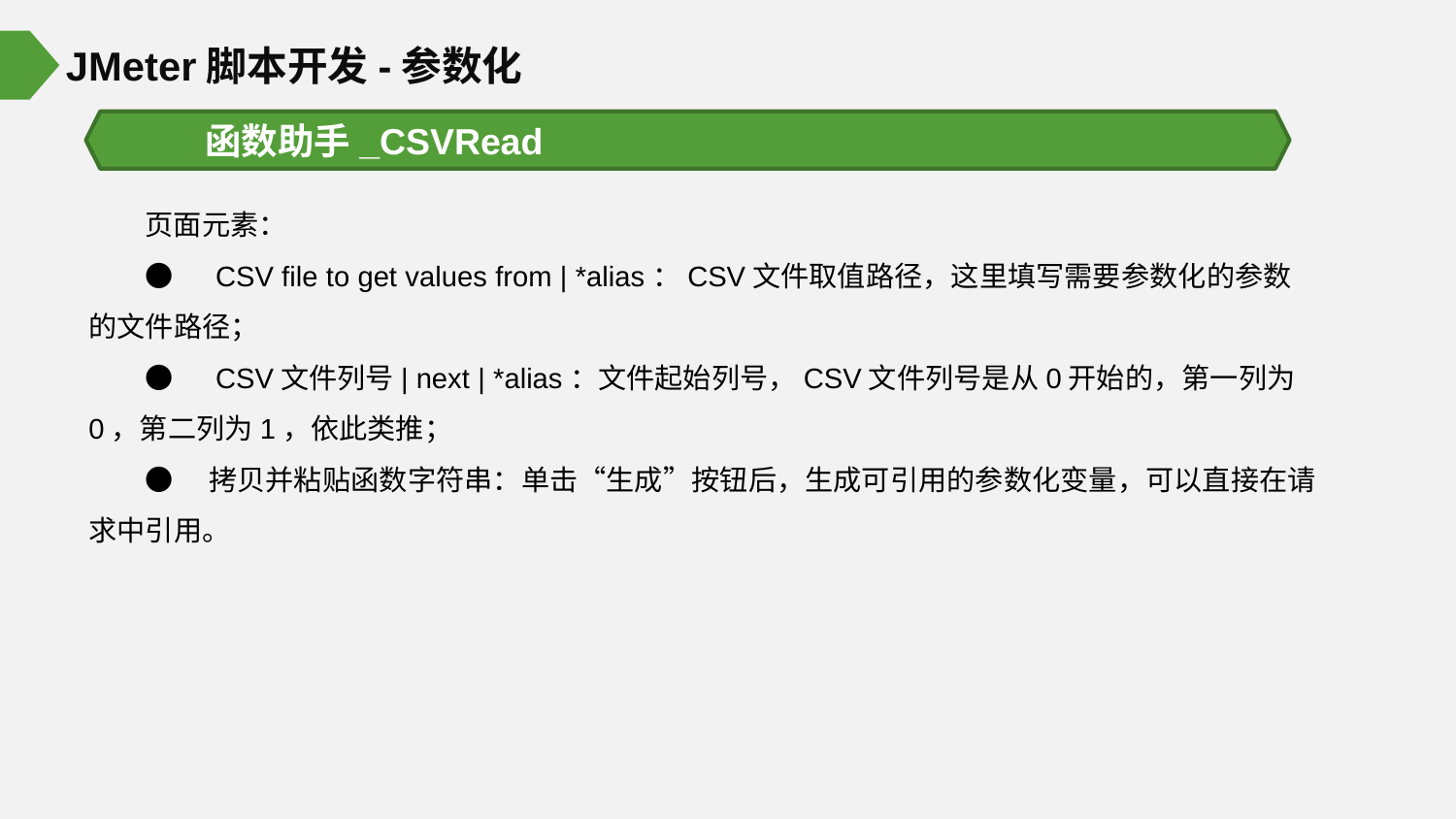

JMeter脚本开发-参数化
函数助手_CSVRead
页面元素：
●　CSV file to get values from | *alias：CSV文件取值路径，这里填写需要参数化的参数的文件路径；
●　CSV文件列号| next | *alias：文件起始列号，CSV文件列号是从0开始的，第一列为0，第二列为1，依此类推；
●　拷贝并粘贴函数字符串：单击“生成”按钮后，生成可引用的参数化变量，可以直接在请求中引用。